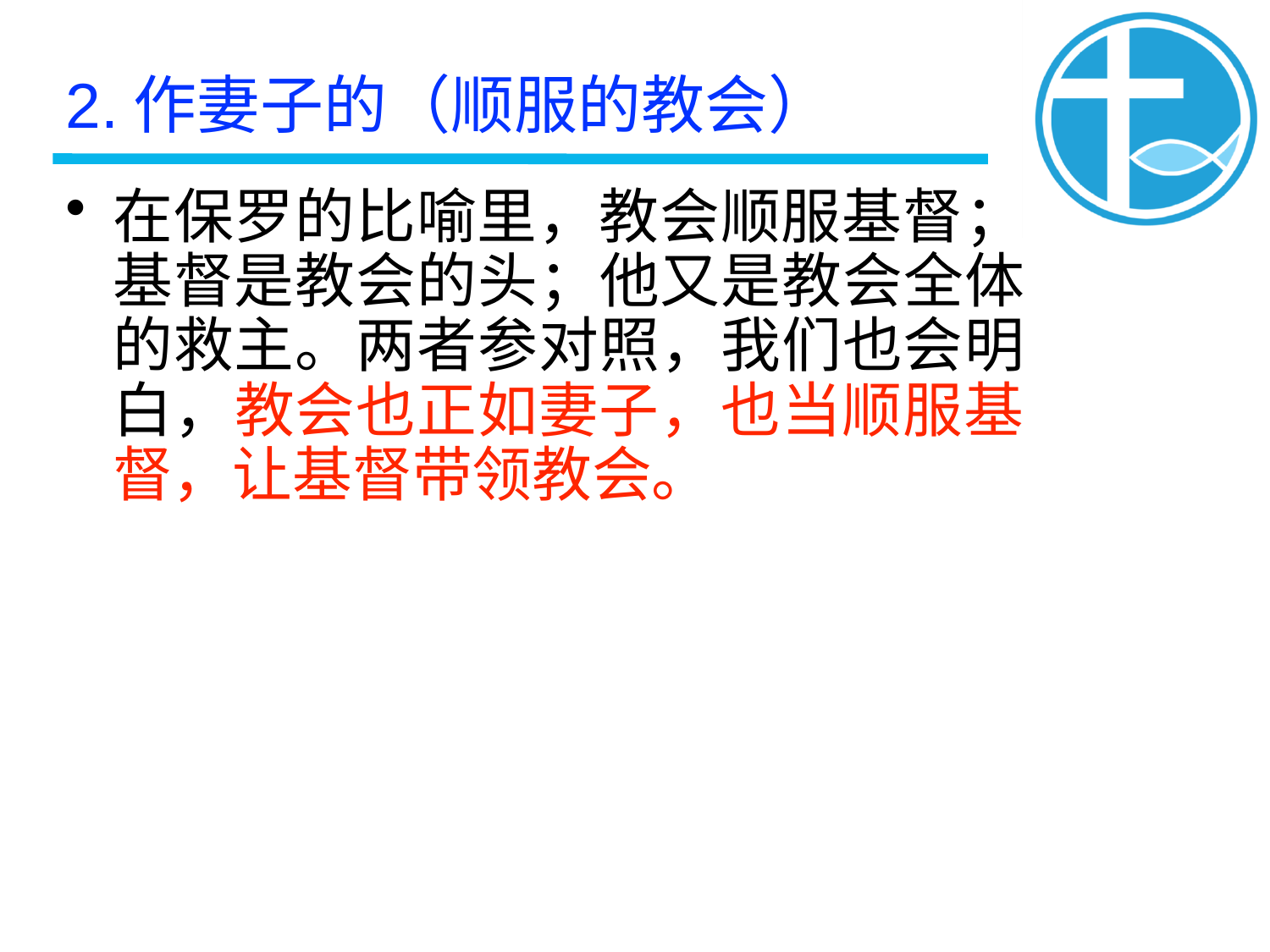

2.作妻子的（顺服的教会）
在保罗的比喻里，教会顺服基督；基督是教会的头；他又是教会全体的救主。两者参对照，我们也会明白，教会也正如妻子，也当顺服基督，让基督带领教会。